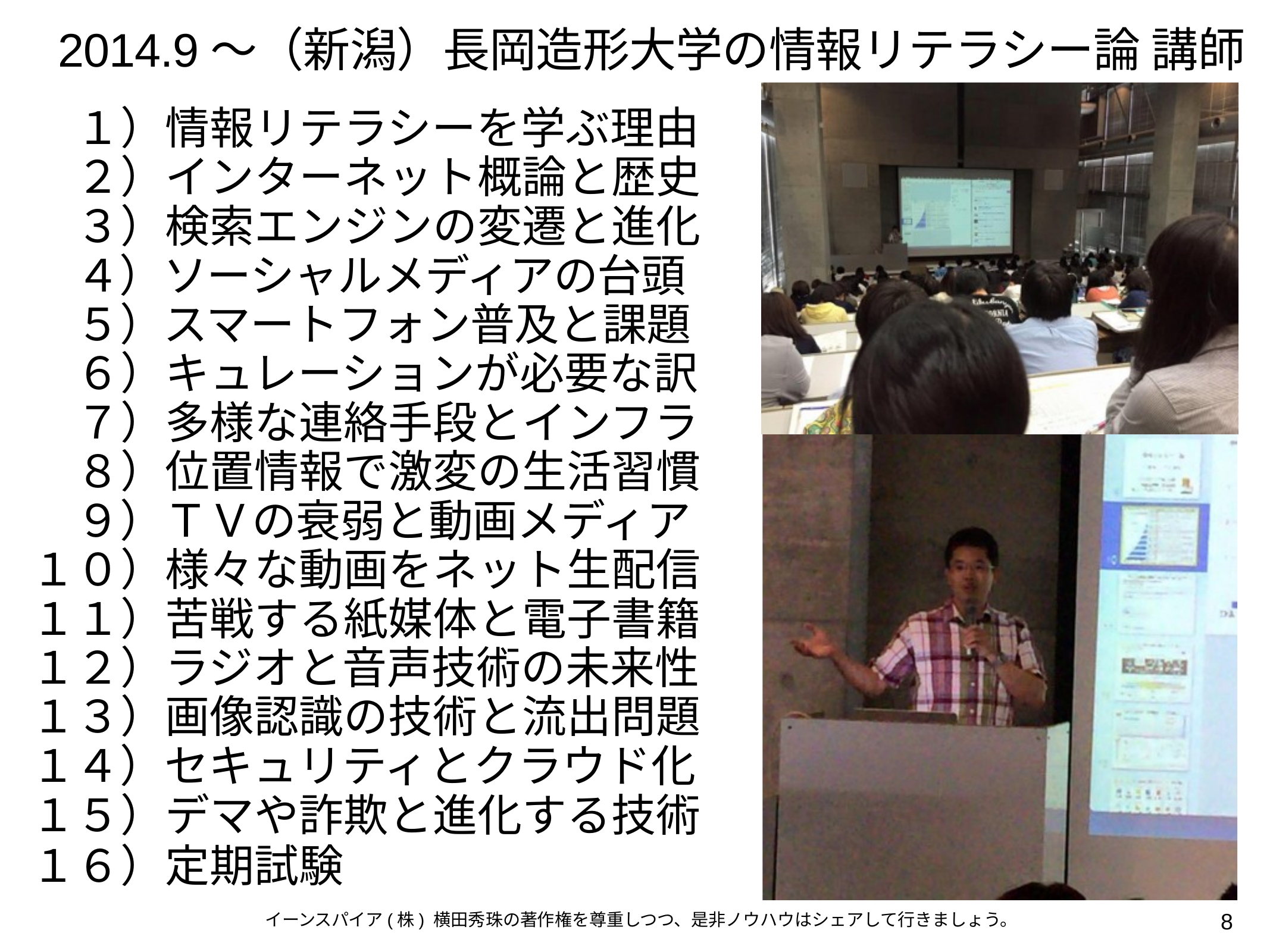

# 2014.9～（新潟）長岡造形大学の情報リテラシー論 講師

１）情報リテラシーを学ぶ理由
２）インターネット概論と歴史
３）検索エンジンの変遷と進化
４）ソーシャルメディアの台頭
５）スマートフォン普及と課題
６）キュレーションが必要な訳
７）多様な連絡手段とインフラ
８）位置情報で激変の生活習慣
９）ＴＶの衰弱と動画メディア
１０）様々な動画をネット生配信
１１）苦戦する紙媒体と電子書籍
１２）ラジオと音声技術の未来性
１３）画像認識の技術と流出問題
１４）セキュリティとクラウド化
１５）デマや詐欺と進化する技術
１６）定期試験

8
イーンスパイア(株) 横田秀珠の著作権を尊重しつつ、是非ノウハウはシェアして行きましょう。